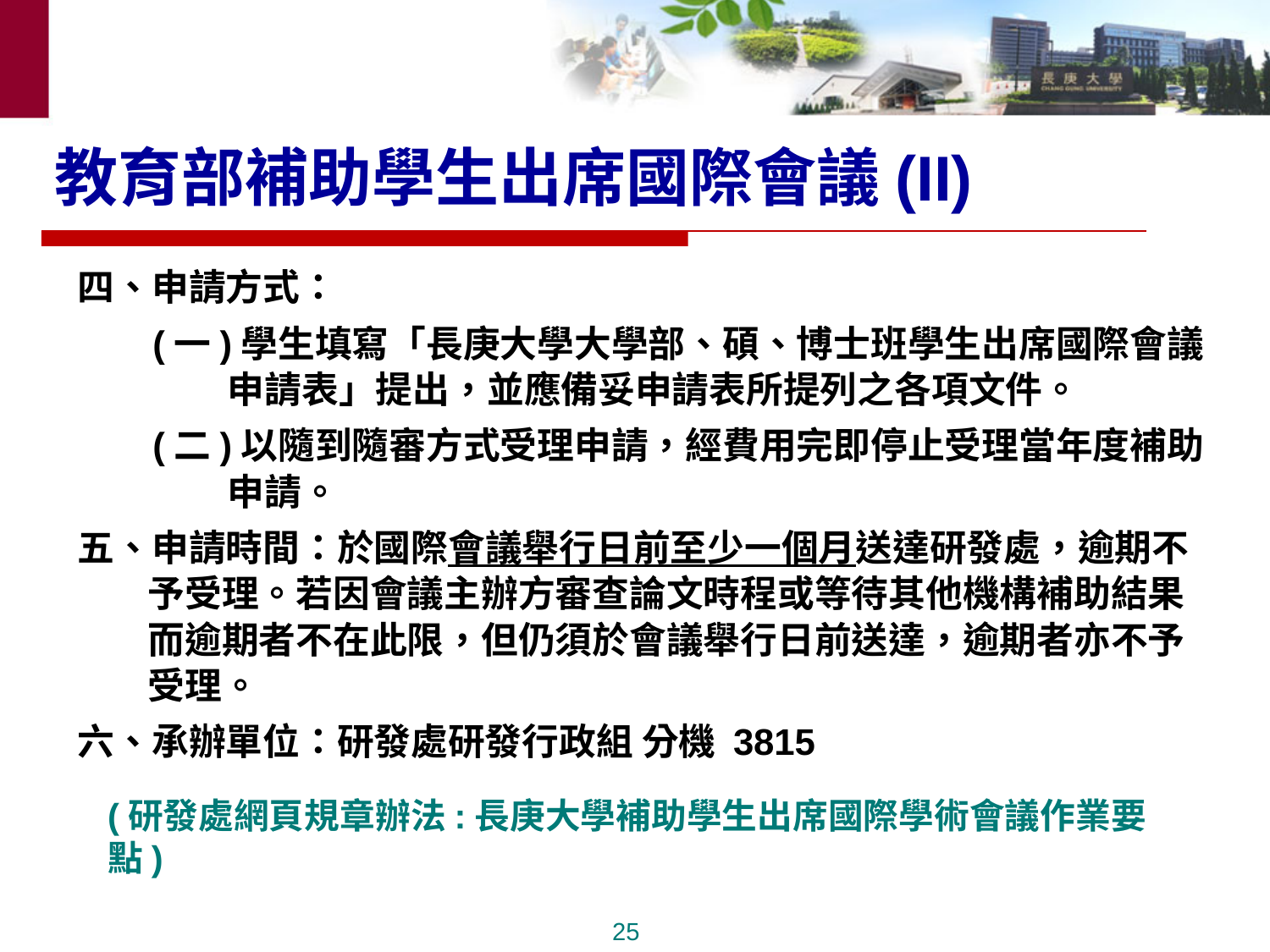

# 教育部補助學生出席國際會議(II)
四、申請方式：
(一)學生填寫「長庚大學大學部、碩、博士班學生出席國際會議申請表」提出，並應備妥申請表所提列之各項文件。
(二)以隨到隨審方式受理申請，經費用完即停止受理當年度補助申請。
五、申請時間：於國際會議舉行日前至少一個月送達研發處，逾期不予受理。若因會議主辦方審查論文時程或等待其他機構補助結果而逾期者不在此限，但仍須於會議舉行日前送達，逾期者亦不予受理。
六、承辦單位：研發處研發行政組 分機 3815

(研發處網頁規章辦法:長庚大學補助學生出席國際學術會議作業要點)
25